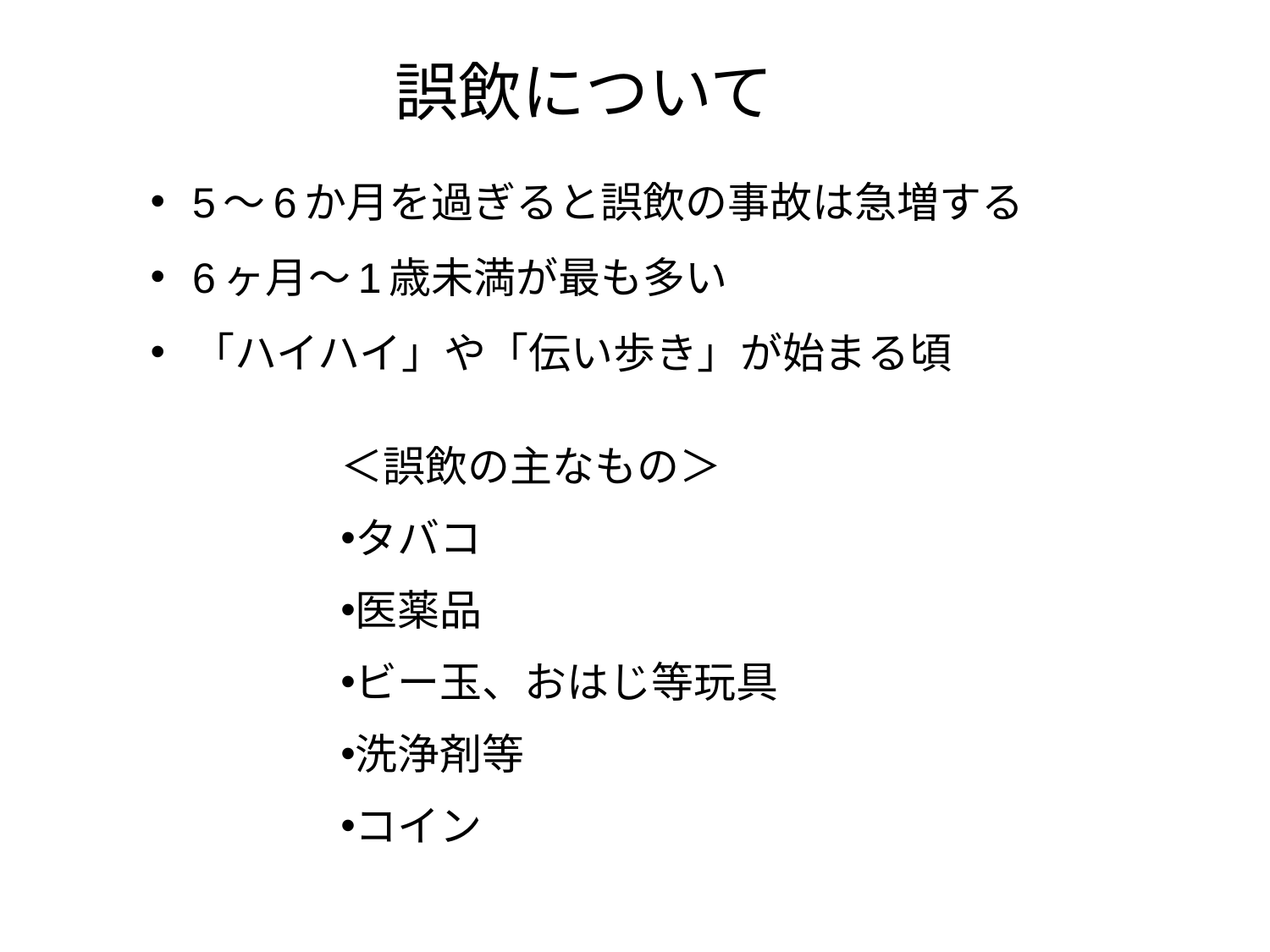

誤飲について
5～6か月を過ぎると誤飲の事故は急増する
6ヶ月～1歳未満が最も多い
「ハイハイ」や「伝い歩き」が始まる頃
＜誤飲の主なもの＞
タバコ
医薬品
ビー玉、おはじ等玩具
洗浄剤等
コイン